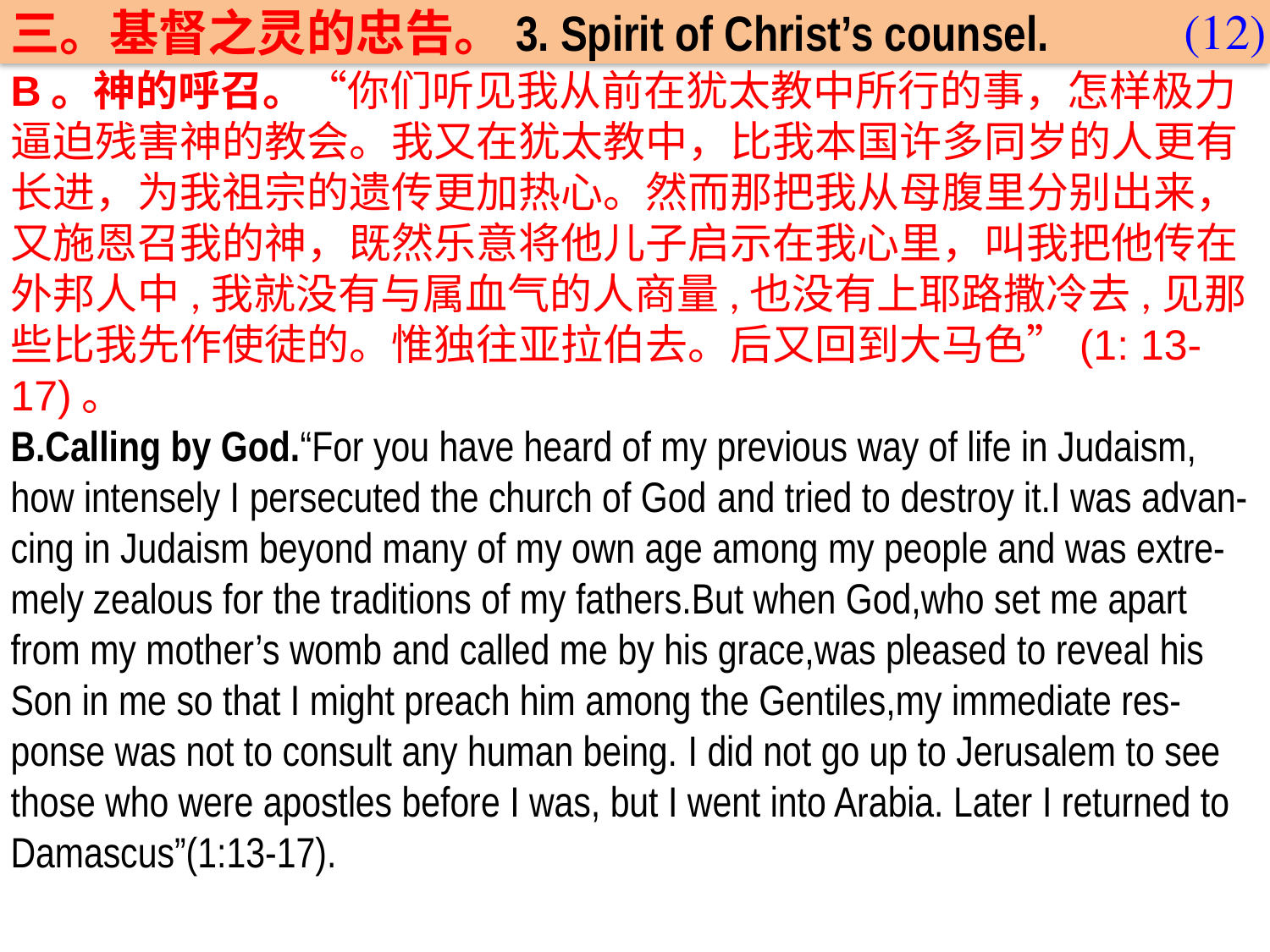

(12)
三。基督之灵的忠告。3. Spirit of Christ’s counsel.

B。神的呼召。“你们听见我从前在犹太教中所行的事，怎样极力逼迫残害神的教会。我又在犹太教中，比我本国许多同岁的人更有长进，为我祖宗的遗传更加热心。然而那把我从母腹里分别出来，又施恩召我的神，既然乐意将他儿子启示在我心里，叫我把他传在外邦人中,我就没有与属血气的人商量,也没有上耶路撒冷去,见那些比我先作使徒的。惟独往亚拉伯去。后又回到大马色”(1: 13-17)。
B.Calling by God.“For you have heard of my previous way of life in Judaism,
how intensely I persecuted the church of God and tried to destroy it.I was advan-cing in Judaism beyond many of my own age among my people and was extre-mely zealous for the traditions of my fathers.But when God,who set me apart from my mother’s womb and called me by his grace,was pleased to reveal his Son in me so that I might preach him among the Gentiles,my immediate res-ponse was not to consult any human being. I did not go up to Jerusalem to see those who were apostles before I was, but I went into Arabia. Later I returned to Damascus”(1:13-17).